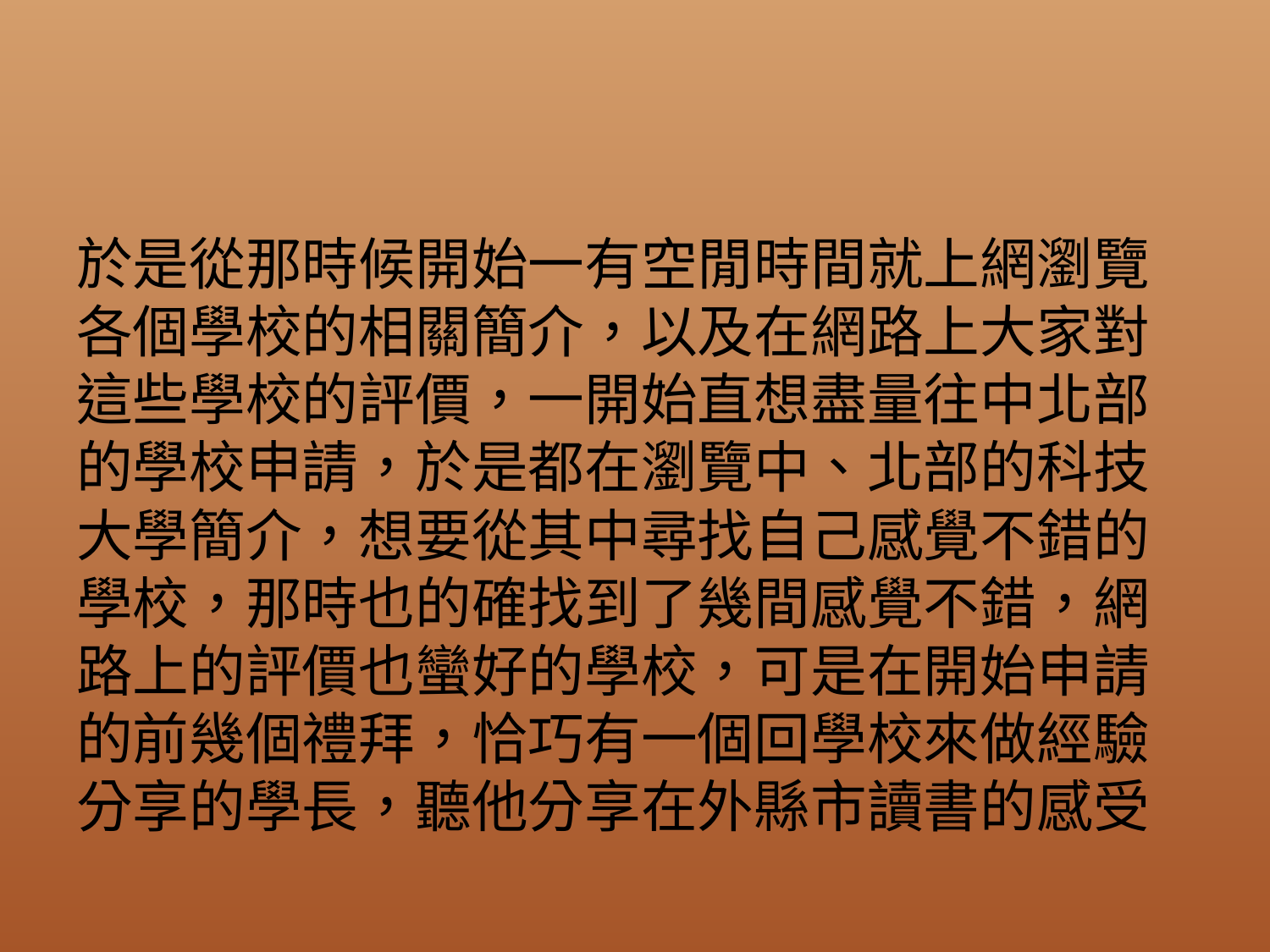

#
於是從那時候開始一有空閒時間就上網瀏覽各個學校的相關簡介，以及在網路上大家對這些學校的評價，一開始直想盡量往中北部的學校申請，於是都在瀏覽中、北部的科技大學簡介，想要從其中尋找自己感覺不錯的學校，那時也的確找到了幾間感覺不錯，網路上的評價也蠻好的學校，可是在開始申請的前幾個禮拜，恰巧有一個回學校來做經驗分享的學長，聽他分享在外縣市讀書的感受